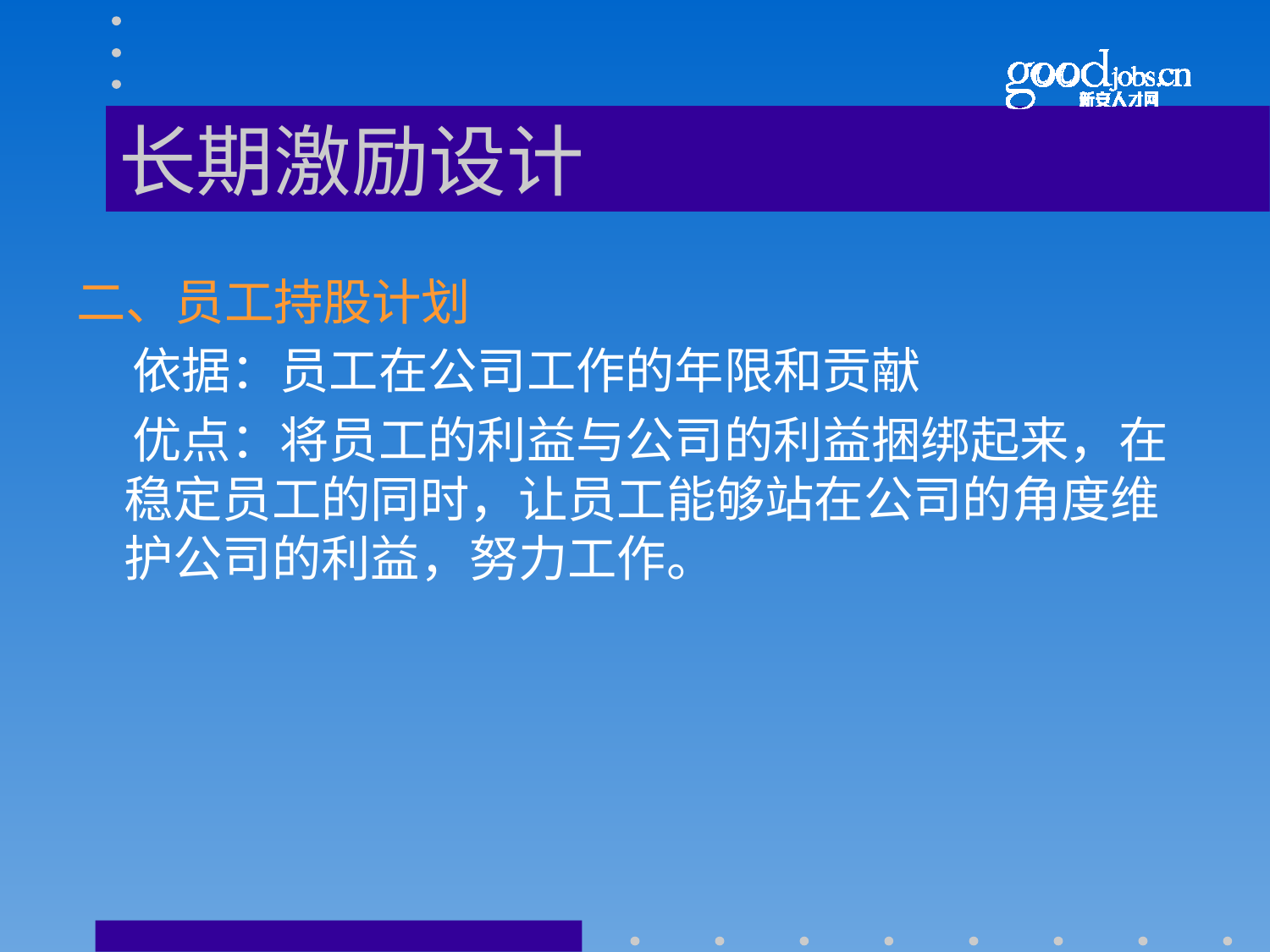

# 长期激励设计
二、员工持股计划
    依据：员工在公司工作的年限和贡献
    优点：将员工的利益与公司的利益捆绑起来，在稳定员工的同时，让员工能够站在公司的角度维护公司的利益，努力工作。